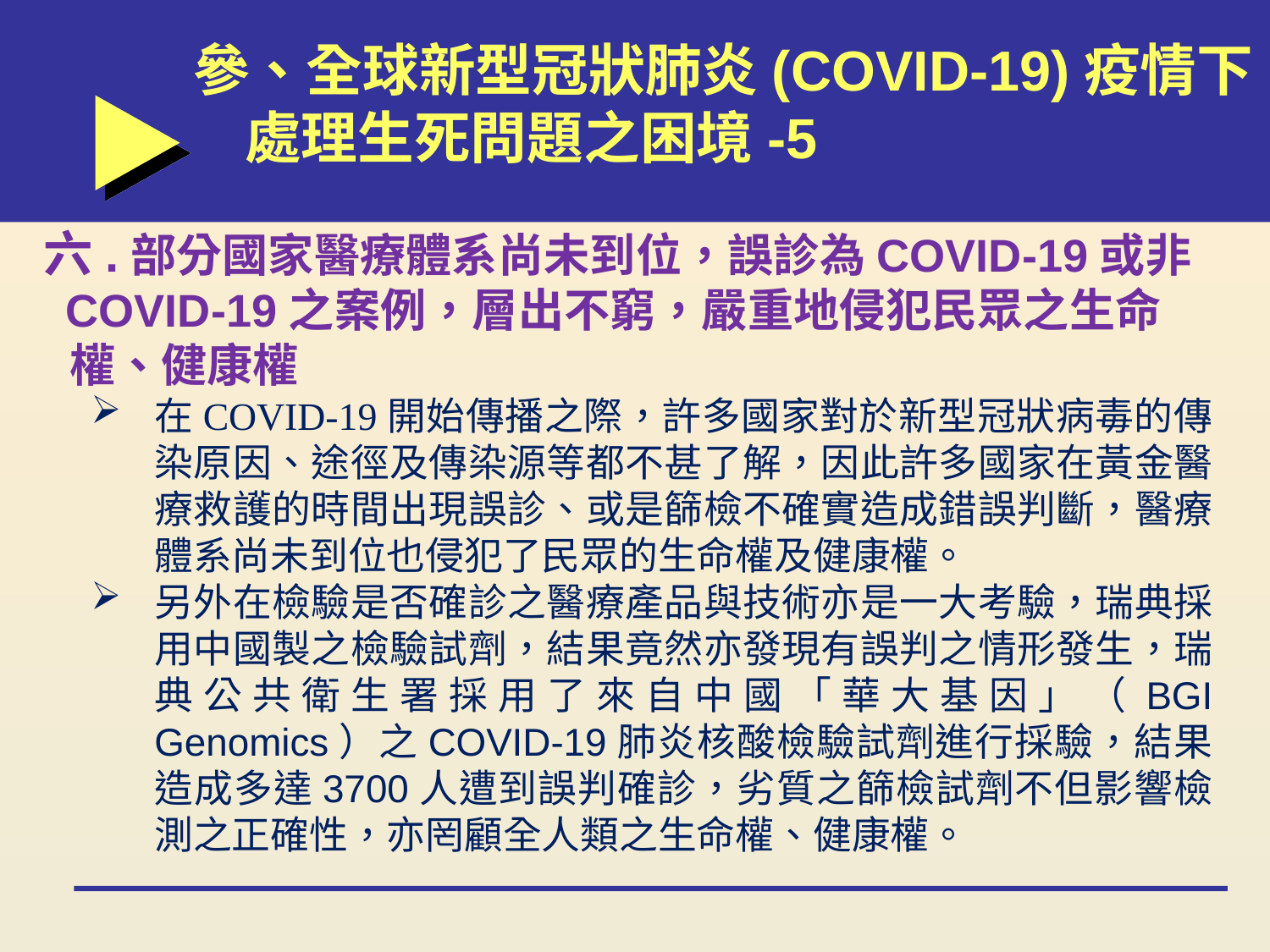

參、全球新型冠狀肺炎(COVID-19)疫情下
    處理生死問題之困境-5
 六.部分國家醫療體系尚未到位，誤診為COVID-19或非
   COVID-19之案例，層出不窮，嚴重地侵犯民眾之生命
   權、健康權
在COVID-19開始傳播之際，許多國家對於新型冠狀病毒的傳染原因、途徑及傳染源等都不甚了解，因此許多國家在黃金醫療救護的時間出現誤診、或是篩檢不確實造成錯誤判斷，醫療體系尚未到位也侵犯了民眾的生命權及健康權。
另外在檢驗是否確診之醫療產品與技術亦是一大考驗，瑞典採用中國製之檢驗試劑，結果竟然亦發現有誤判之情形發生，瑞典公共衛生署採用了來自中國「華大基因」（BGI Genomics）之COVID-19肺炎核酸檢驗試劑進行採驗，結果造成多達3700人遭到誤判確診，劣質之篩檢試劑不但影響檢測之正確性，亦罔顧全人類之生命權、健康權。